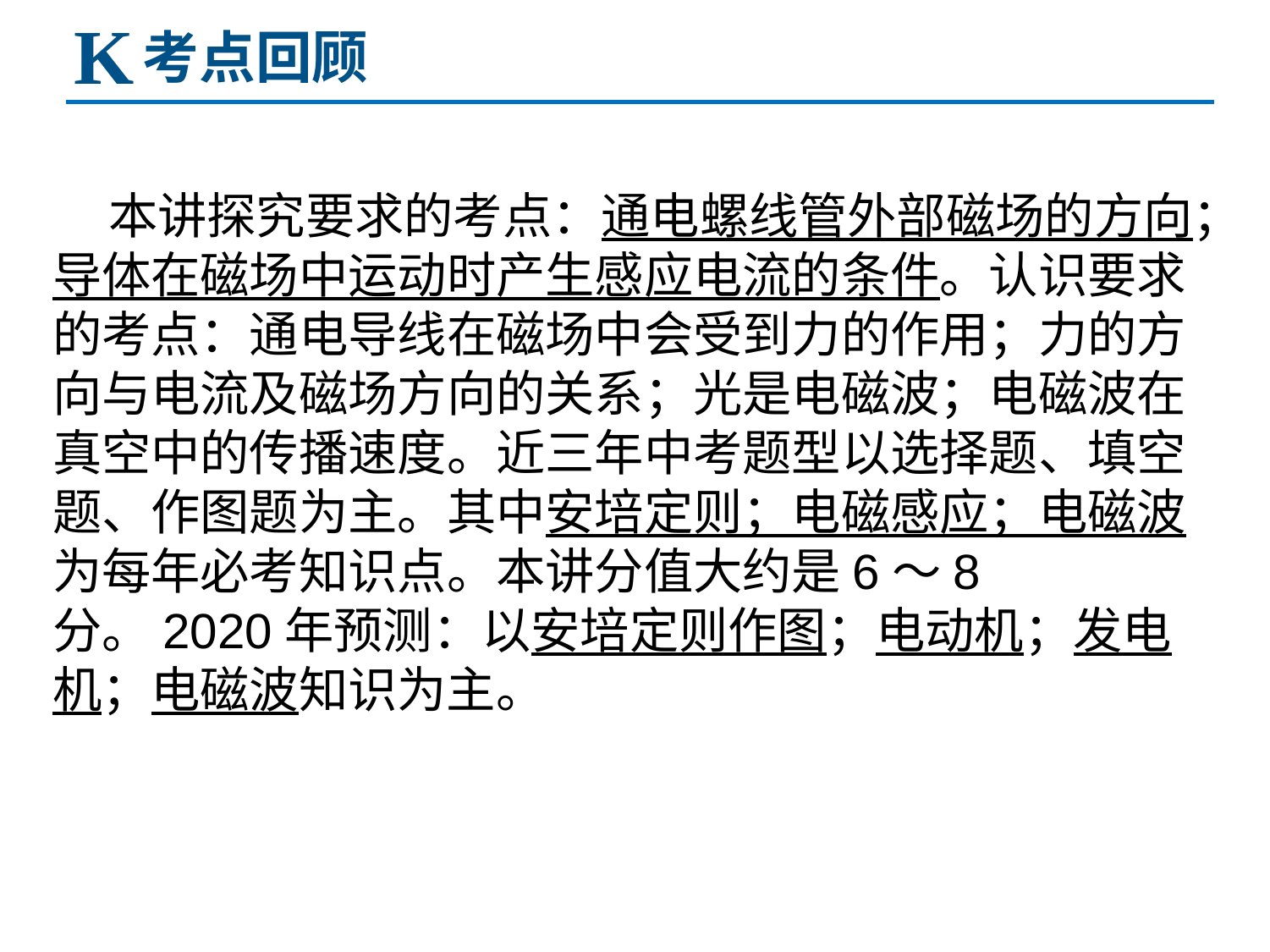

K
考点回顾
    本讲探究要求的考点：通电螺线管外部磁场的方向；导体在磁场中运动时产生感应电流的条件。认识要求的考点：通电导线在磁场中会受到力的作用；力的方向与电流及磁场方向的关系；光是电磁波；电磁波在真空中的传播速度。近三年中考题型以选择题、填空题、作图题为主。其中安培定则；电磁感应；电磁波为每年必考知识点。本讲分值大约是6～8分。2020年预测：以安培定则作图；电动机；发电机；电磁波知识为主。